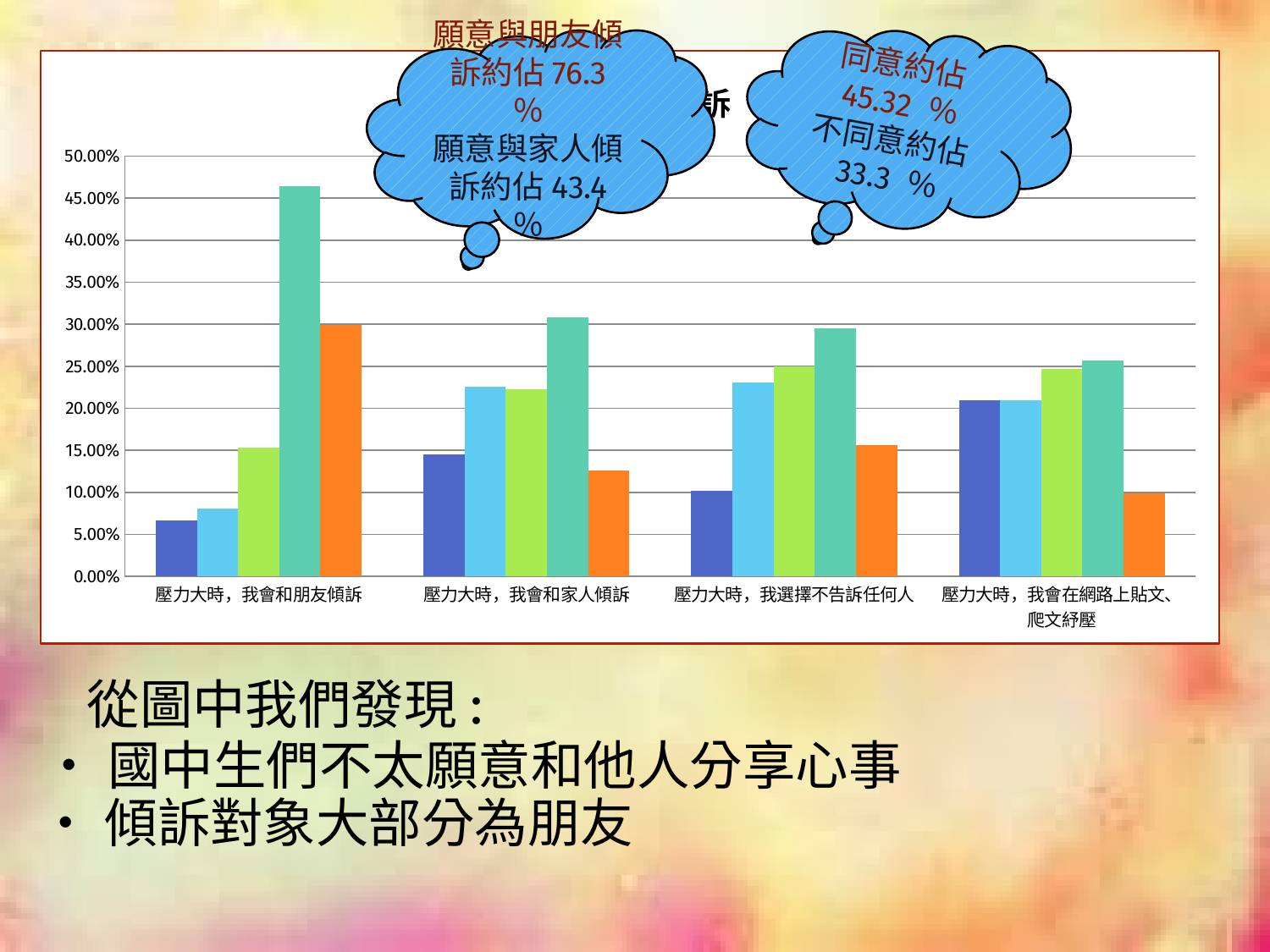

同意約佔45.32 ％
不同意約佔33.3 ％
願意與朋友傾訴約佔76.3 ％
願意與家人傾訴約佔43.4 ％

### Chart: 舒壓 ── 傾訴

| Category | 非常不同意 | 不同意 | 沒意見 | 同意 | 非常同意 |
|---|---|---|---|---|---|
| 壓力大時，我會和朋友傾訴 | 0.06702412868632708 | 0.0804289544235925 | 0.15281501340482612 | 0.46380697050938424 | 0.2993197278911574 |
| 壓力大時，我會和家人傾訴 | 0.1447721179624669 | 0.22520107238605888 | 0.2225201072386055 | 0.3083109919571066 | 0.12585034013605442 |
| 壓力大時，我選擇不告訴任何人 | 0.10187667560321736 | 0.2305630026809654 | 0.24932975871313673 | 0.294906166219841 | 0.156462585034014 |
| 壓力大時，我會在網路上貼文、爬文紓壓 | 0.2091152815013413 | 0.2091152815013413 | 0.24664879356568406 | 0.257372654155496 | 0.09863945578231335 |
 從圖中我們發現:
‧國中生們不太願意和他人分享心事

‧傾訴對象大部分為朋友